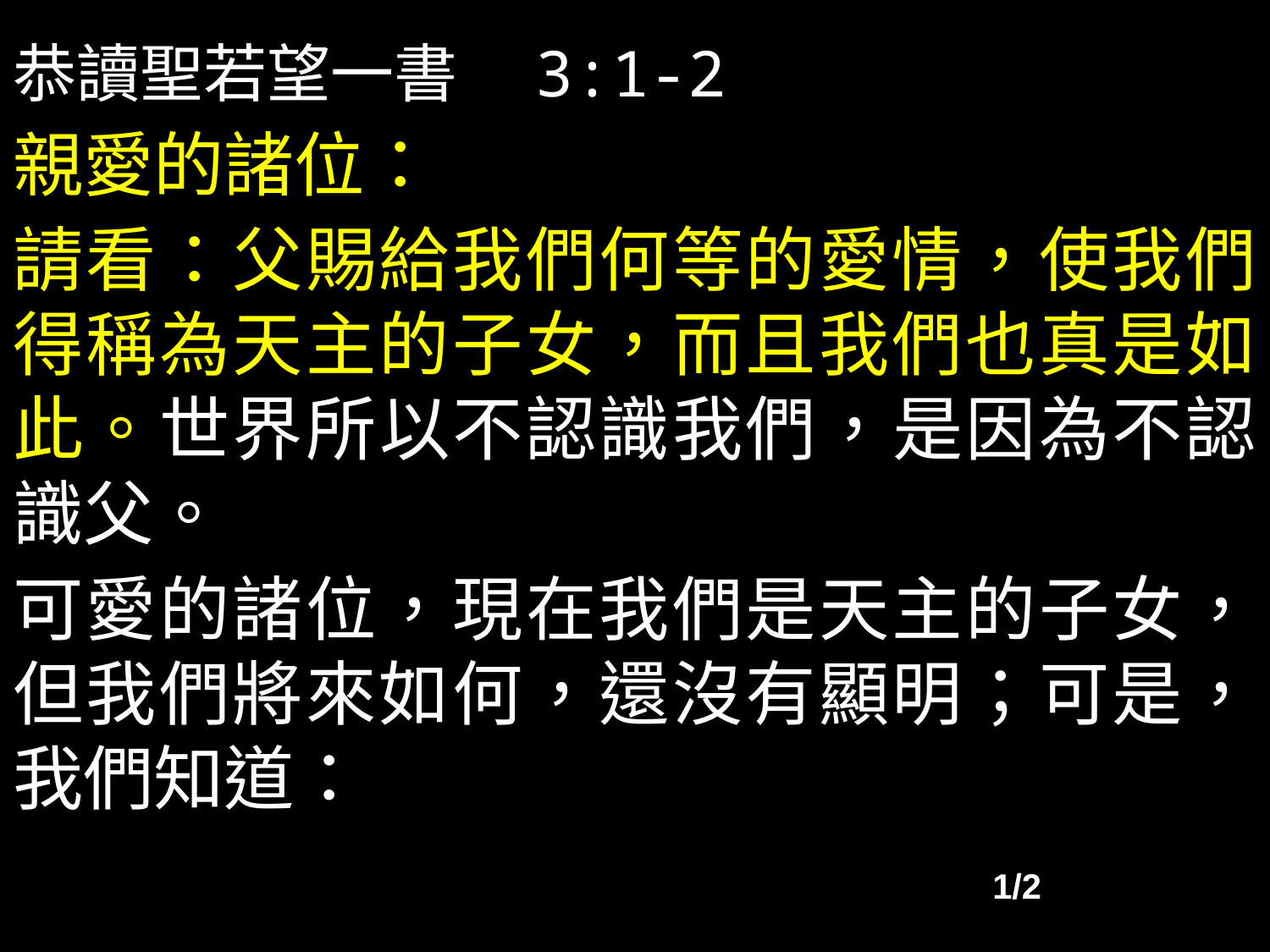

恭讀聖若望一書　3:1-2
親愛的諸位：
請看：父賜給我們何等的愛情，使我們得稱為天主的子女，而且我們也真是如此。世界所以不認識我們，是因為不認識父。
可愛的諸位，現在我們是天主的子女，但我們將來如何，還沒有顯明；可是，我們知道：
1/2